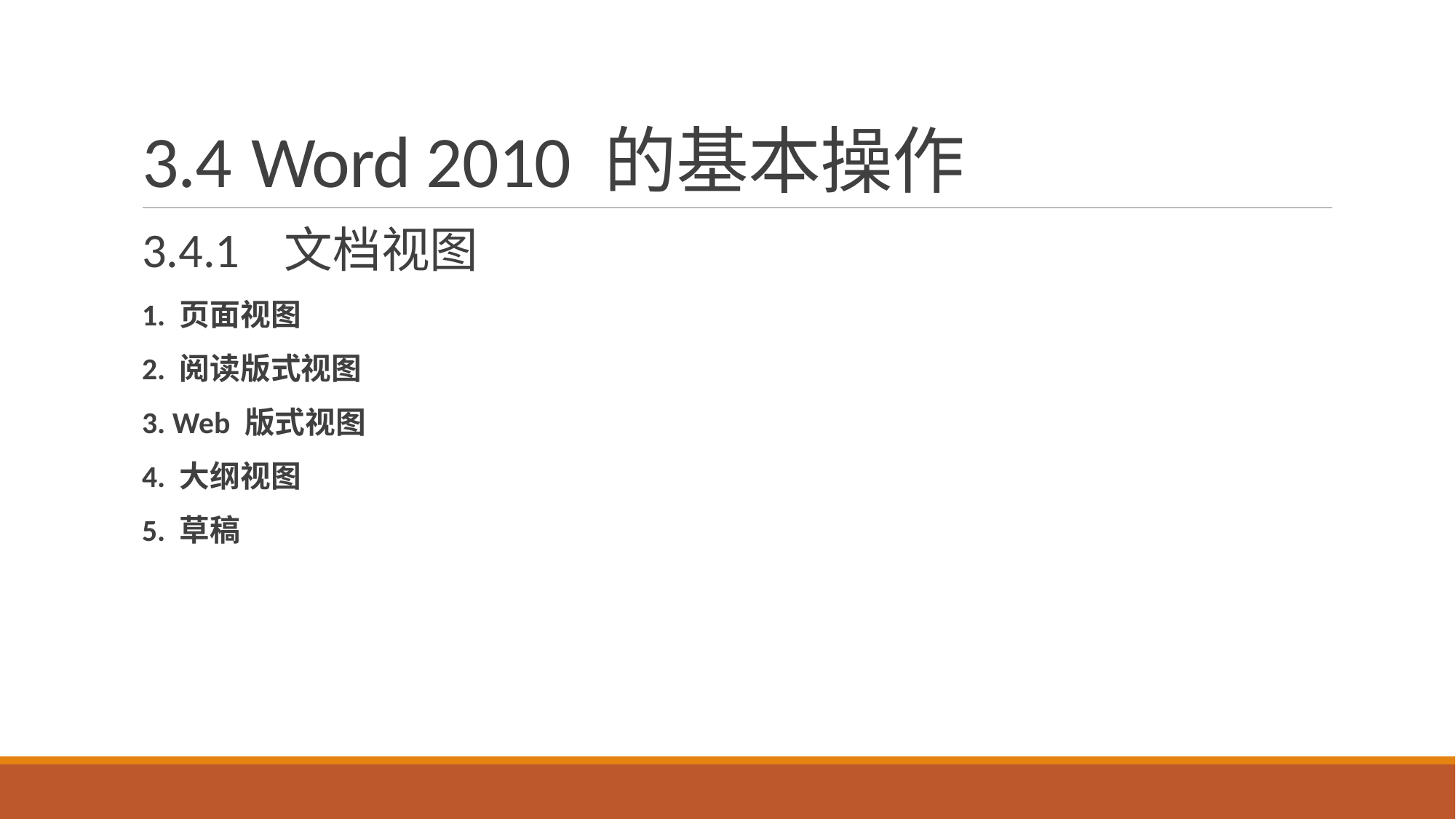

# 3.4	Word 2010 的基本操作
3.4.1   文档视图
1. 页面视图
2. 阅读版式视图
3. Web 版式视图
4. 大纲视图
5. 草稿